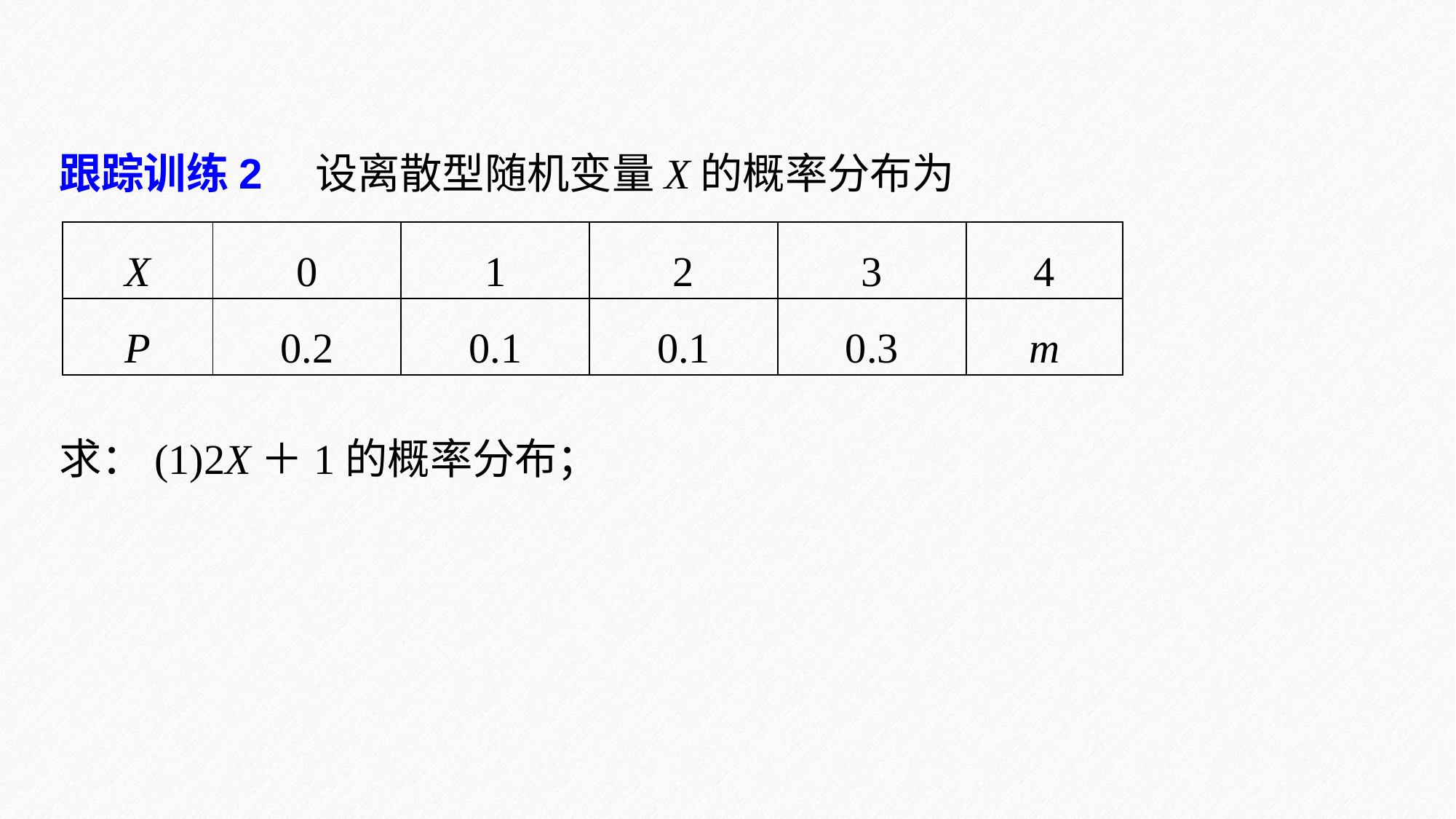

跟踪训练2　设离散型随机变量X的概率分布为
| X | 0 | 1 | 2 | 3 | 4 |
| --- | --- | --- | --- | --- | --- |
| P | 0.2 | 0.1 | 0.1 | 0.3 | m |
求：(1)2X＋1的概率分布；